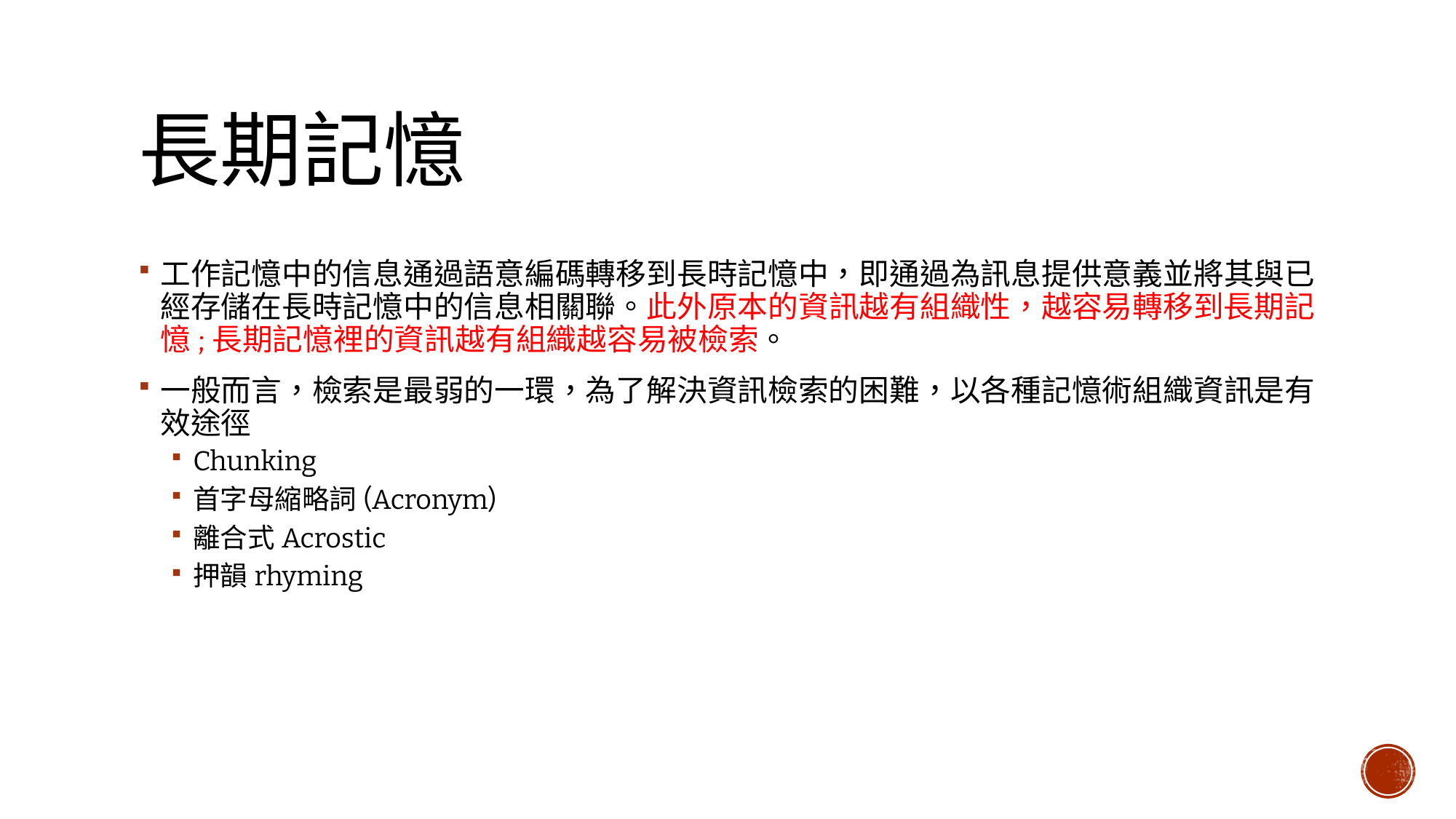

# 長期記憶
工作記憶中的信息通過語意編碼轉移到長時記憶中，即通過為訊息提供意義並將其與已經存儲在長時記憶中的信息相關聯。此外原本的資訊越有組織性，越容易轉移到長期記憶;長期記憶裡的資訊越有組織越容易被檢索。
一般而言，檢索是最弱的一環，為了解決資訊檢索的困難，以各種記憶術組織資訊是有效途徑
Chunking
首字母縮略詞(Acronym)
離合式Acrostic
押韻rhyming